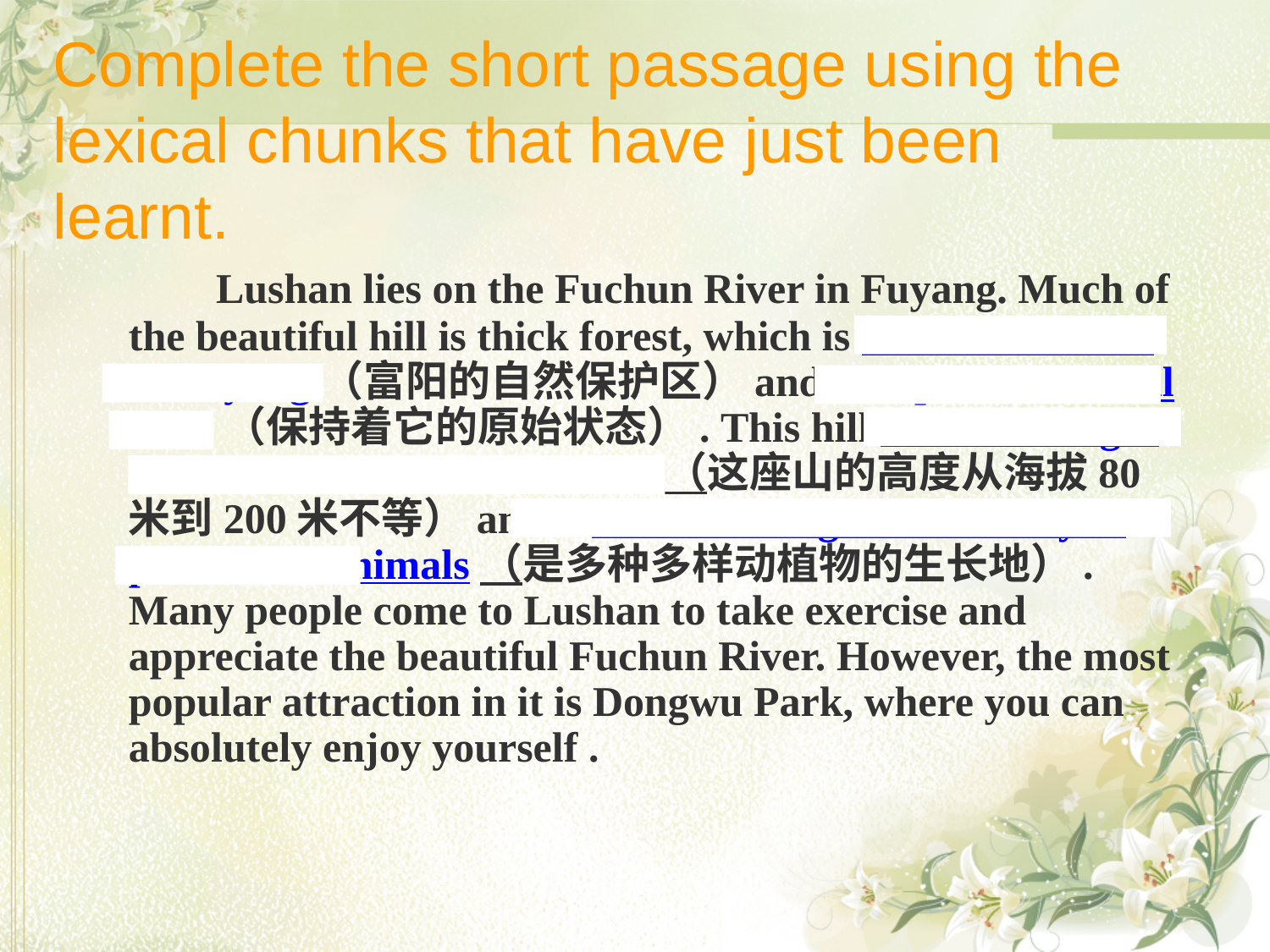

# Complete the short passage using the lexical chunks that have just been learnt.
           Lushan lies on the Fuchun River in Fuyang. Much of the beautiful hill is thick forest, which is a nature reserve in Fuyang（富阳的自然保护区）and is kept in a natural state（保持着它的原始状态）. This hill varies in height from 80 metres to 200 metres（这座山的高度从海拔80米到200米不等）and it is home to a great diversity of plants and animals（是多种多样动植物的生长地）. Many people come to Lushan to take exercise and appreciate the beautiful Fuchun River. However, the most popular attraction in it is Dongwu Park, where you can absolutely enjoy yourself .